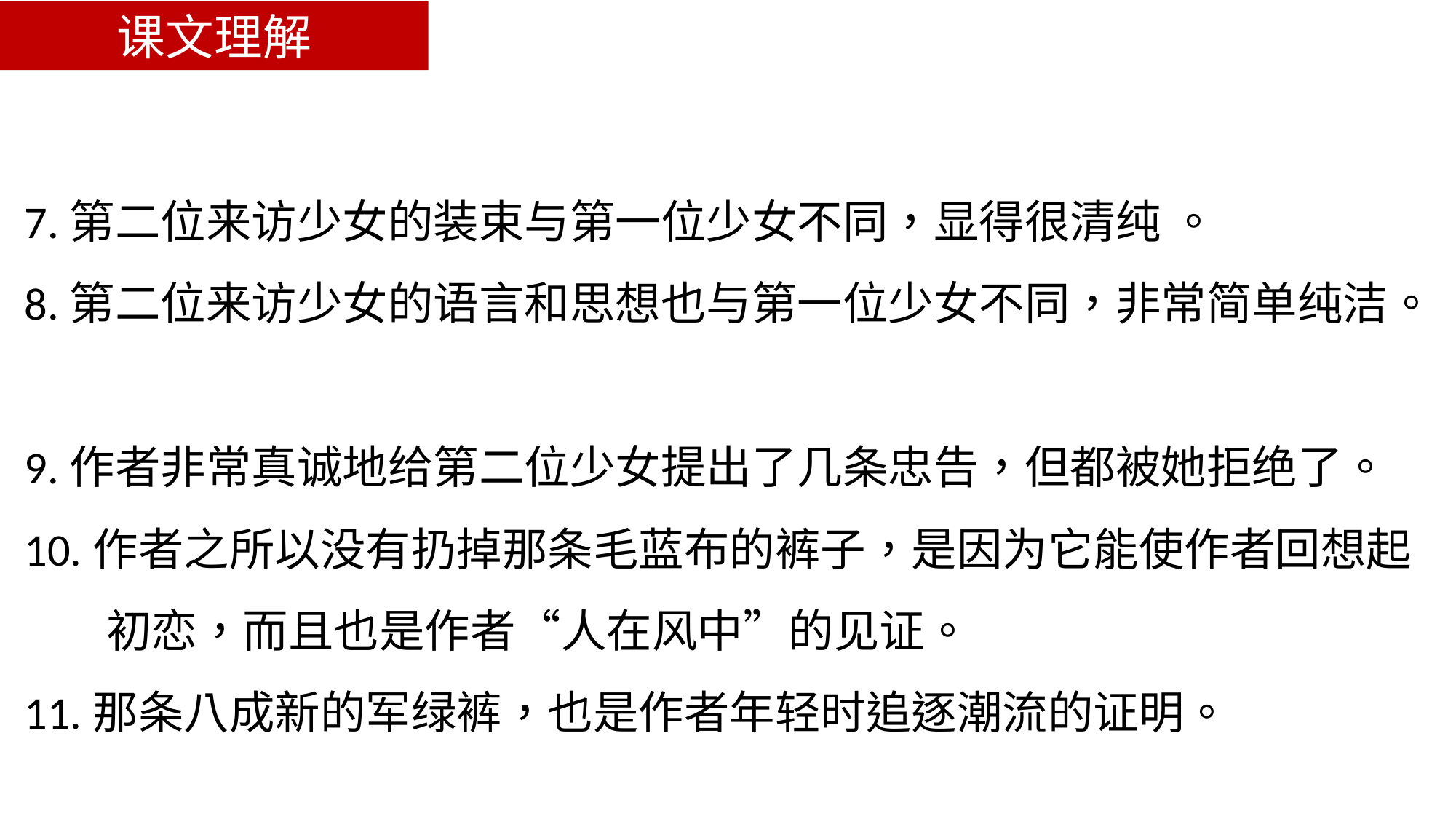

课文理解
7.第二位来访少女的装束与第一位少女不同，显得很清纯 。
8.第二位来访少女的语言和思想也与第一位少女不同，非常简单纯洁。
9.作者非常真诚地给第二位少女提出了几条忠告，但都被她拒绝了。
10.作者之所以没有扔掉那条毛蓝布的裤子，是因为它能使作者回想起
       初恋，而且也是作者“人在风中”的见证。
11.那条八成新的军绿裤，也是作者年轻时追逐潮流的证明。